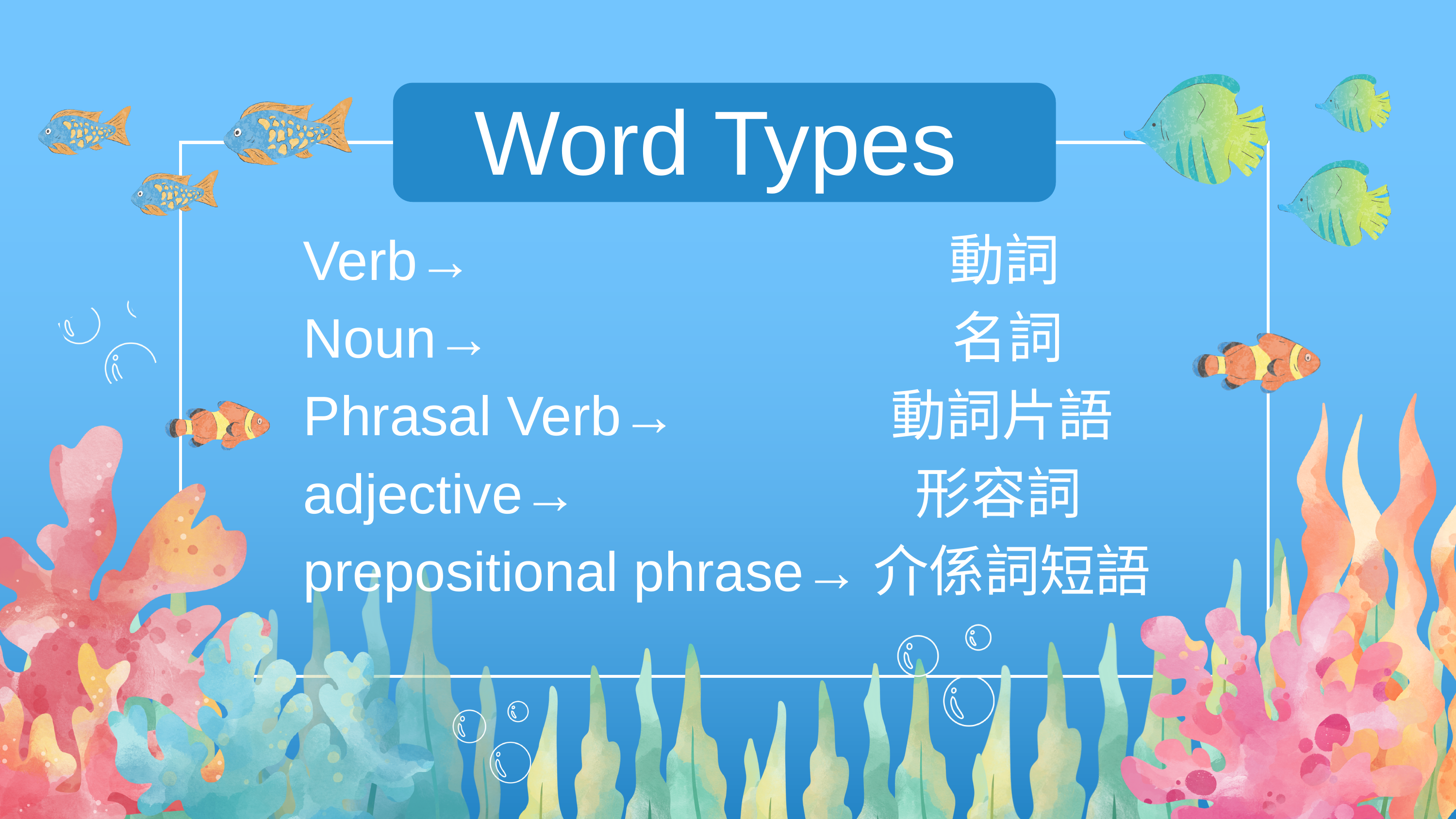

Word Types

Verb→                              動詞
Noun→                             名詞
Phrasal Verb→             動詞片語
adjective→                     形容詞
prepositional phrase→介係詞短語